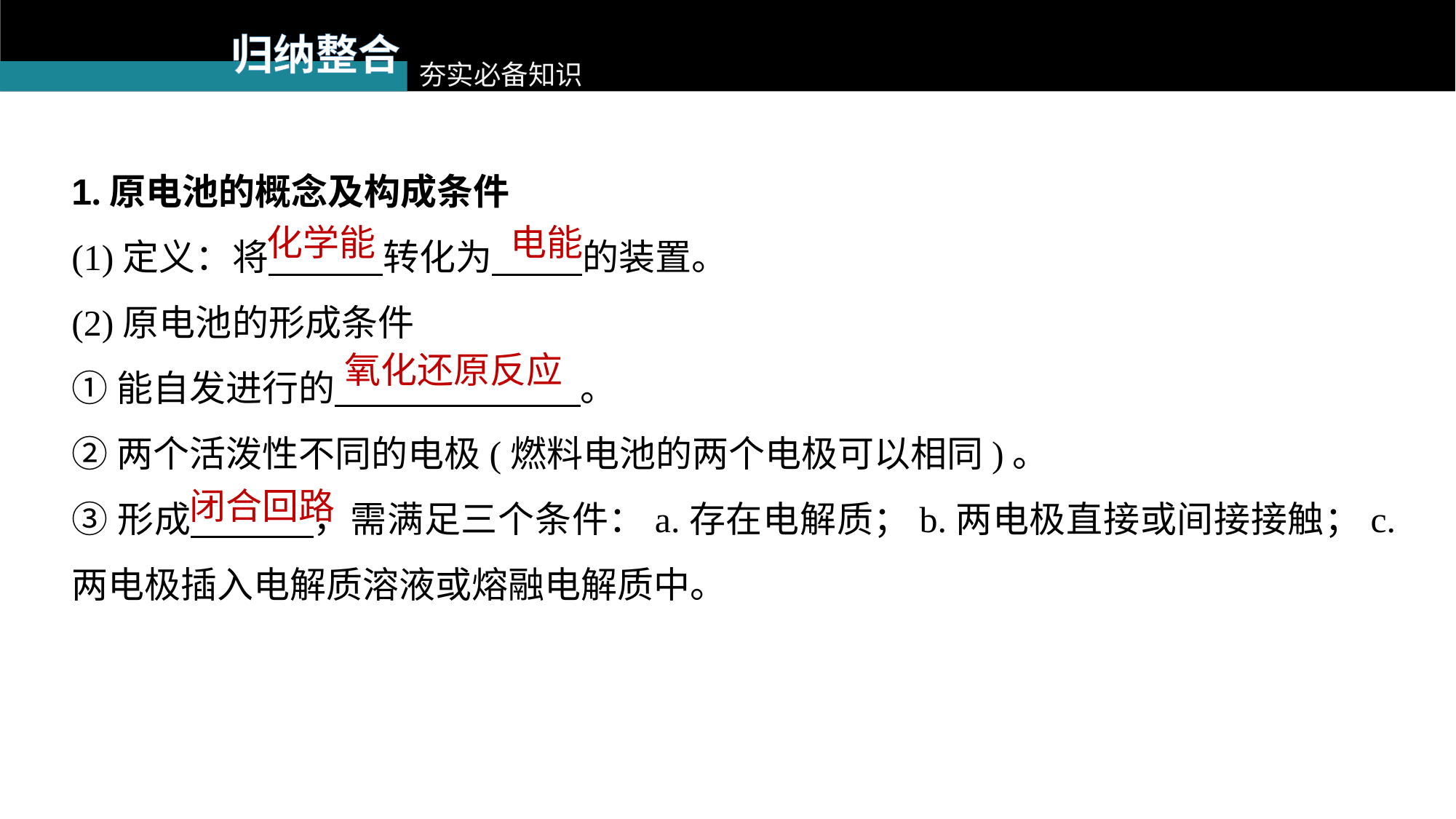

归纳整合
夯实必备知识

1.原电池的概念及构成条件
(1)定义：将              转化为           的装置。
(2)原电池的形成条件
①能自发进行的                              。
②两个活泼性不同的电极(燃料电池的两个电极可以相同)。
③形成              ，需满足三个条件：a.存在电解质；b.两电极直接或间接接触；c.两电极插入电解质溶液或熔融电解质中。
化学能
电能
氧化还原反应
闭合回路